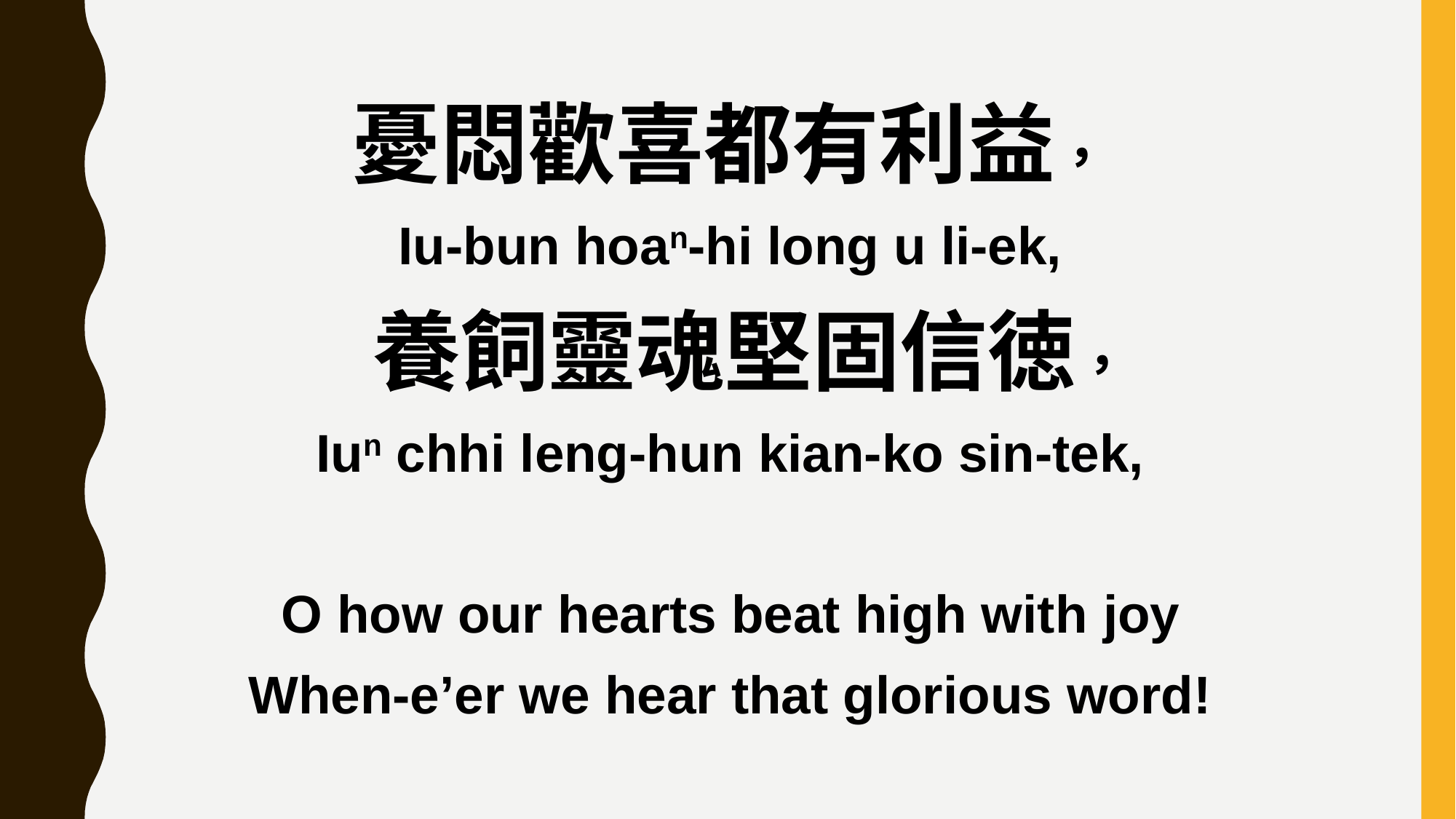

憂悶歡喜都有利益，
Iu-bun hoan-hi long u li-ek,
 養飼靈魂堅固信徳，
Iun chhi leng-hun kian-ko sin-tek,

O how our hearts beat high with joy
When-e’er we hear that glorious word!